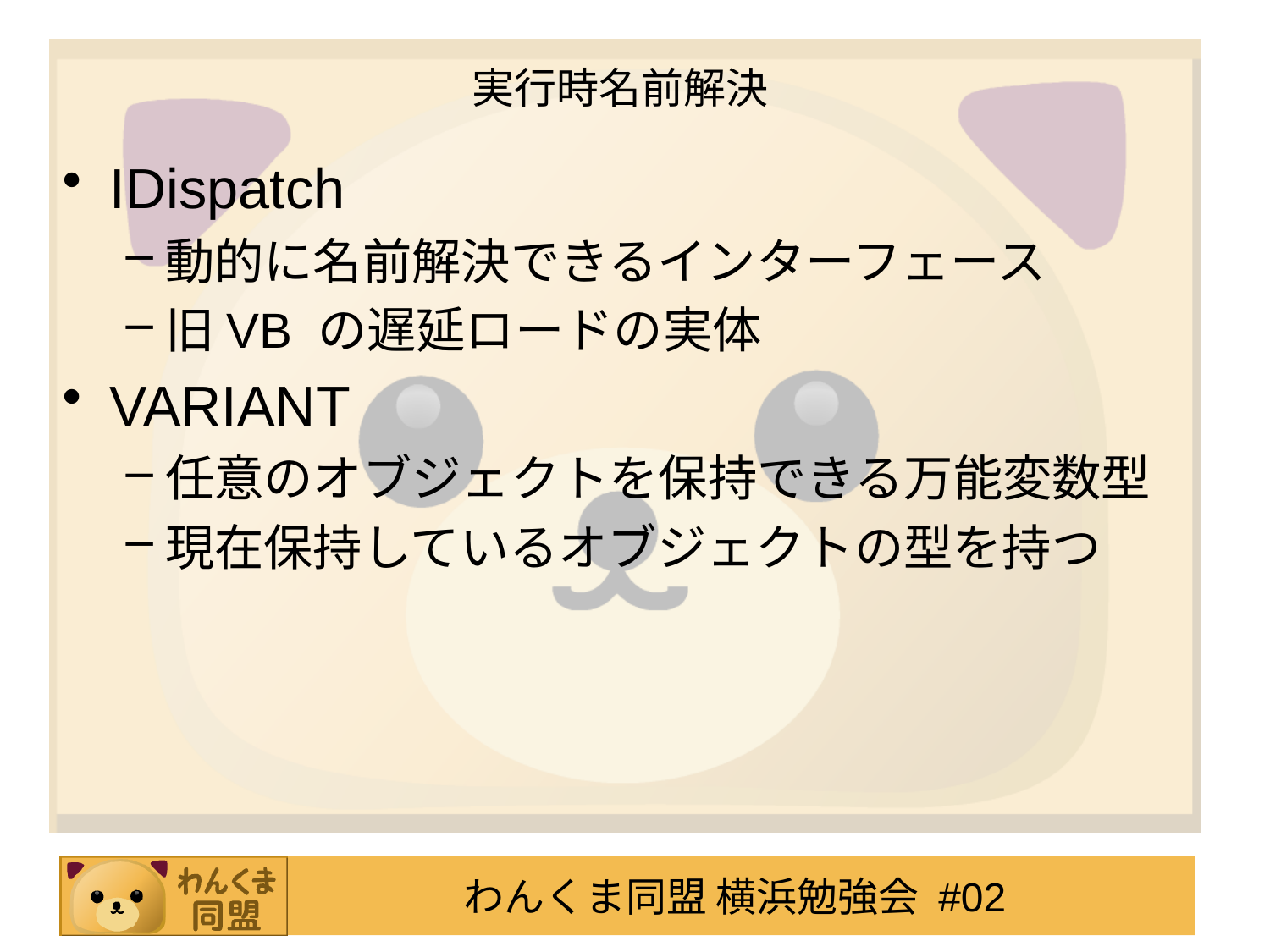

# 実行時名前解決
IDispatch
動的に名前解決できるインターフェース
旧VB の遅延ロードの実体
VARIANT
任意のオブジェクトを保持できる万能変数型
現在保持しているオブジェクトの型を持つ